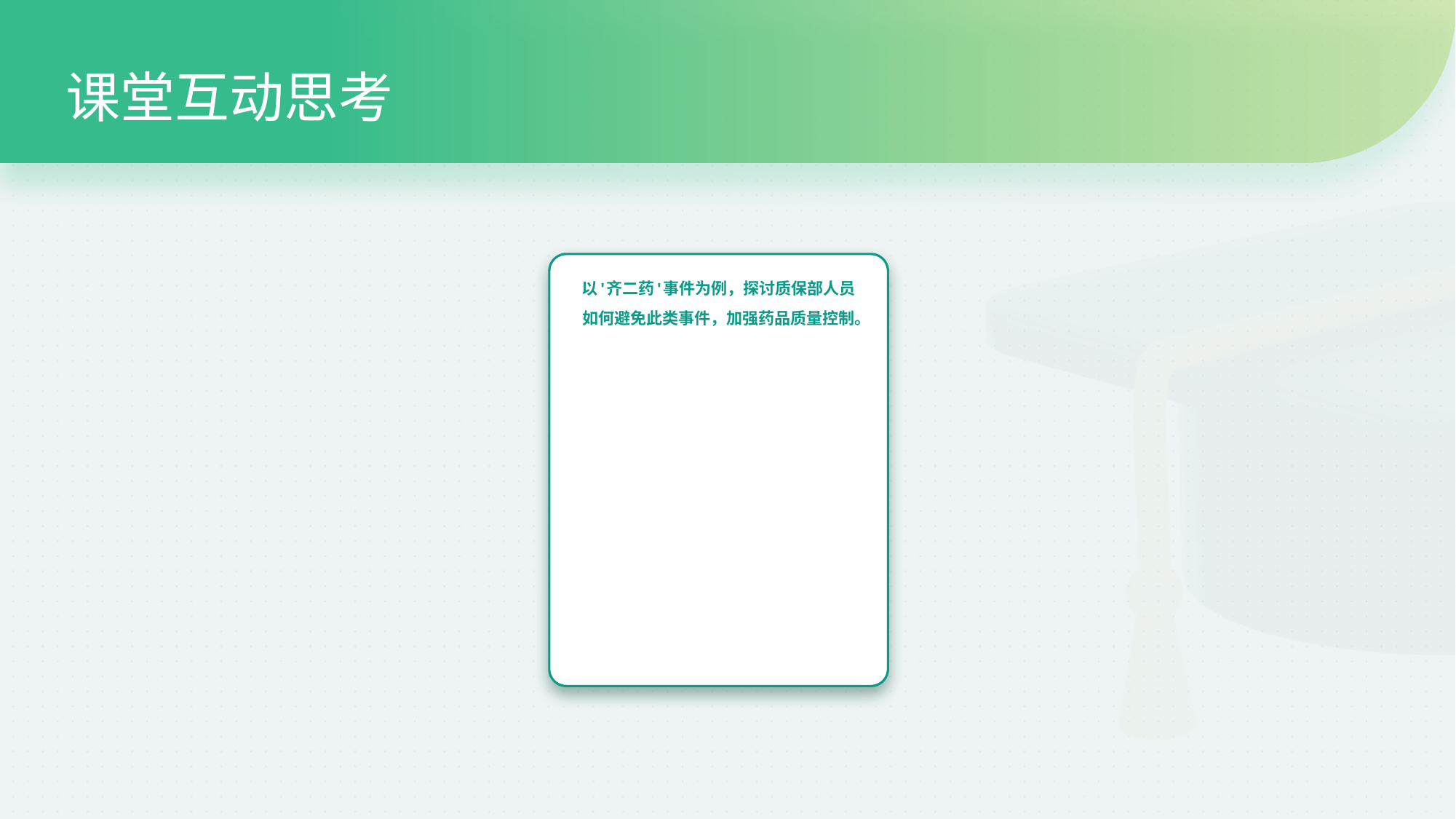

课堂互动思考
以'齐二药'事件为例，探讨质保部人员如何避免此类事件，加强药品质量控制。